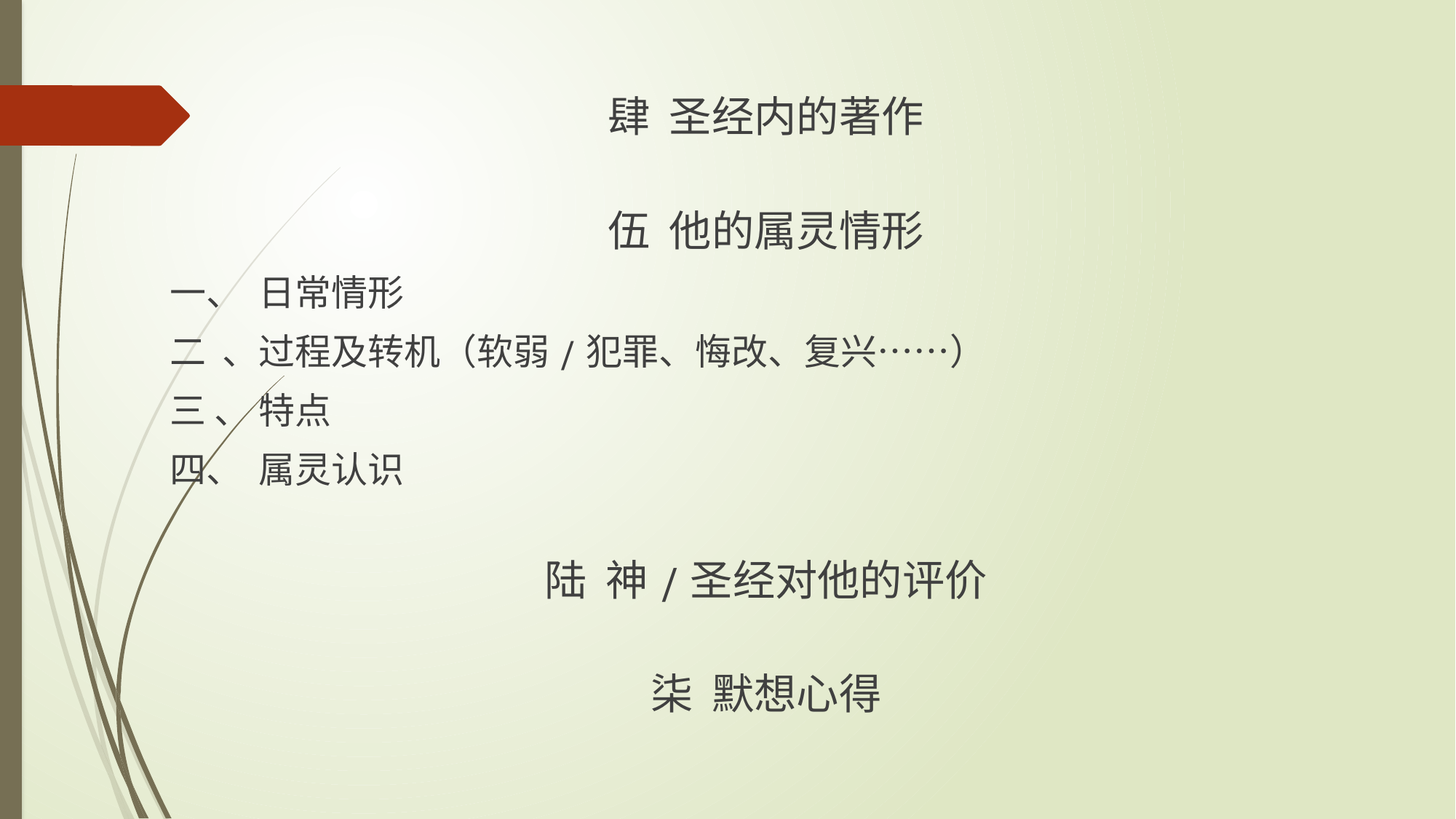

#
肆  圣经内的著作

伍  他的属灵情形
一、  日常情形
二  、过程及转机（软弱/犯罪、悔改、复兴……）
三 、 特点
四、  属灵认识

陆  神/圣经对他的评价

柒  默想心得